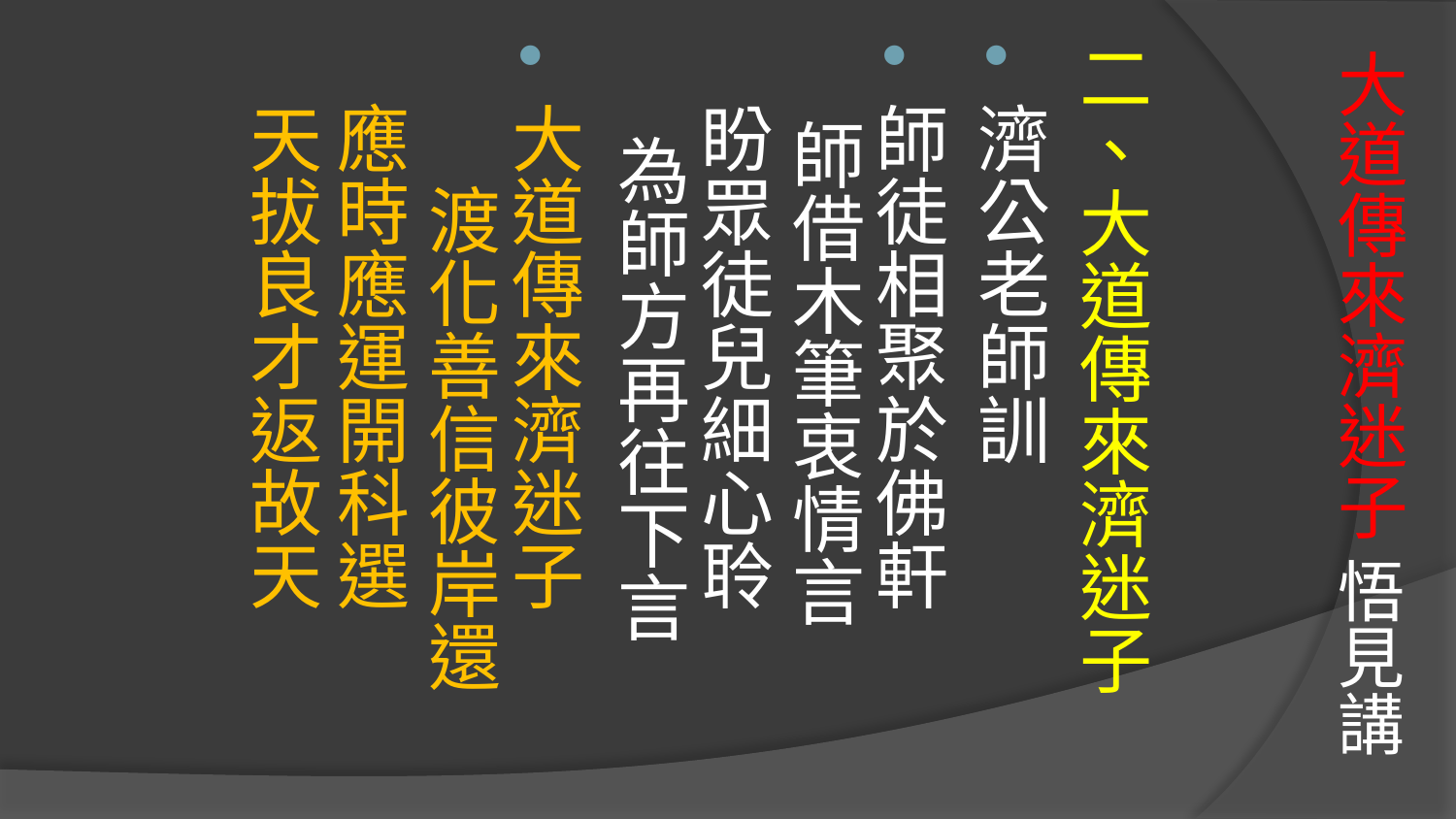

# 大道傳來濟迷子 悟見講
二、大道傳來濟迷子
濟公老師訓
師徒相聚於佛軒　        師借木筆衷情言
盼眾徒兒細心聆　         為師方再往下言
大道傳來濟迷子　            渡化善信彼岸還
應時應運開科選　   天拔良才返故天